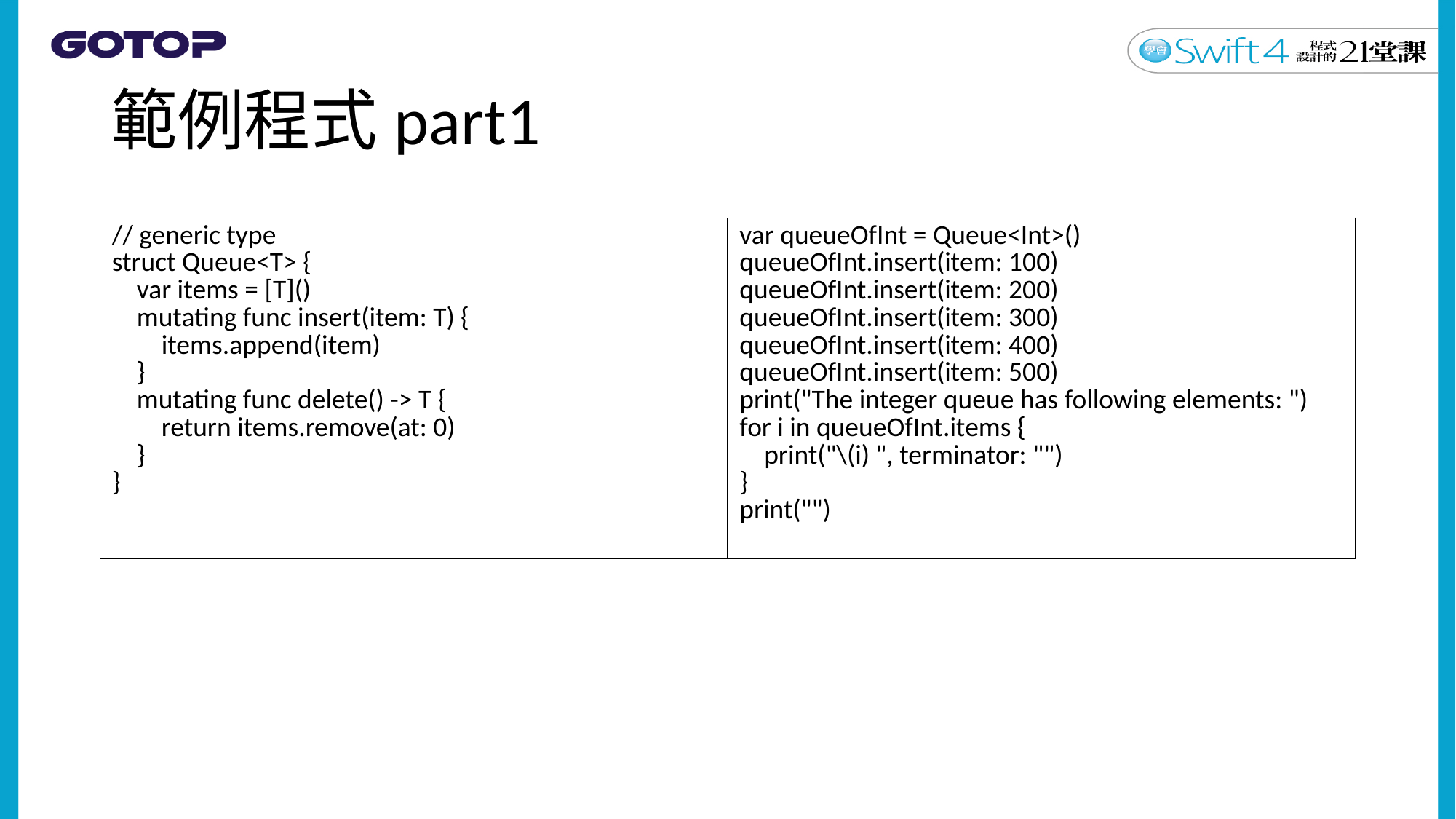

# 範例程式part1
| // generic type struct Queue<T> { var items = [T]() mutating func insert(item: T) { items.append(item) } mutating func delete() -> T { return items.remove(at: 0) } } | var queueOfInt = Queue<Int>() queueOfInt.insert(item: 100) queueOfInt.insert(item: 200) queueOfInt.insert(item: 300) queueOfInt.insert(item: 400) queueOfInt.insert(item: 500) print("The integer queue has following elements: ") for i in queueOfInt.items { print("\(i) ", terminator: "") } print("") |
| --- | --- |